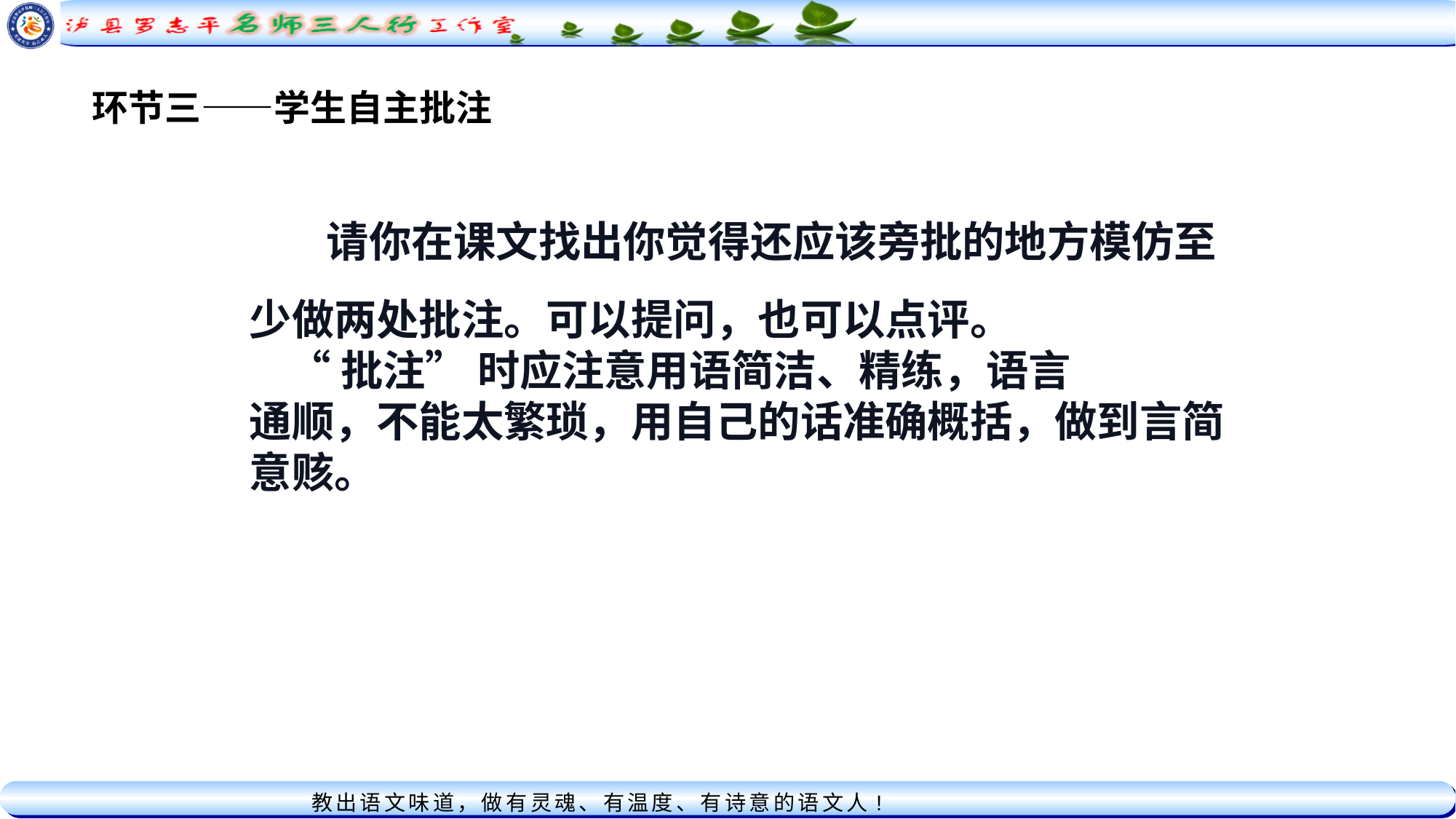

环节三——学生自主批注

      请你在课文找出你觉得还应该旁批的地方模仿至少做两处批注。可以提问，也可以点评。
    “批注” 时应注意用语简洁、精练，语言
通顺，不能太繁琐，用自己的话准确概括，做到言简意赅。